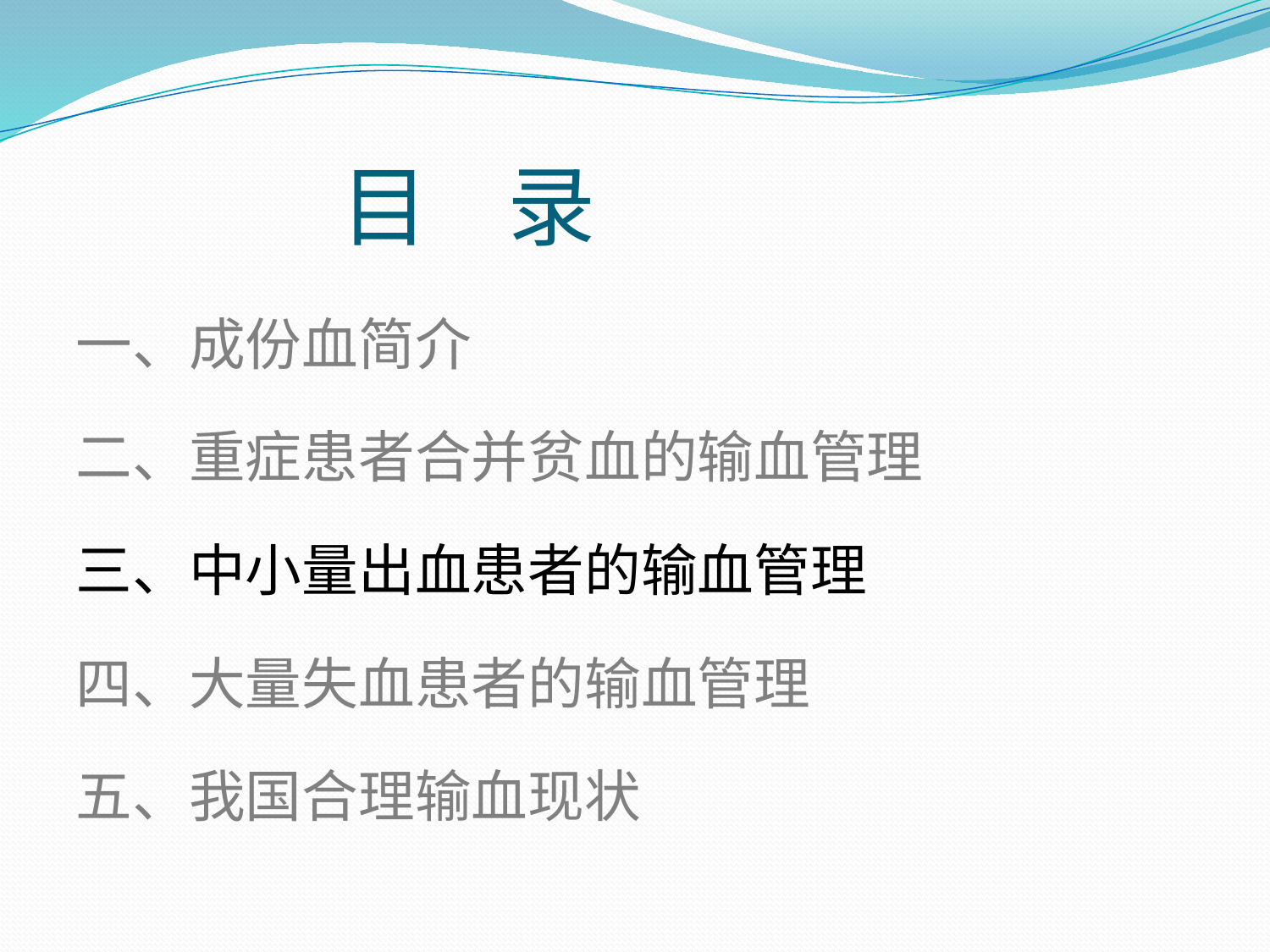

# 目    录
一、成份血简介
二、重症患者合并贫血的输血管理
三、中小量出血患者的输血管理
四、大量失血患者的输血管理
五、我国合理输血现状